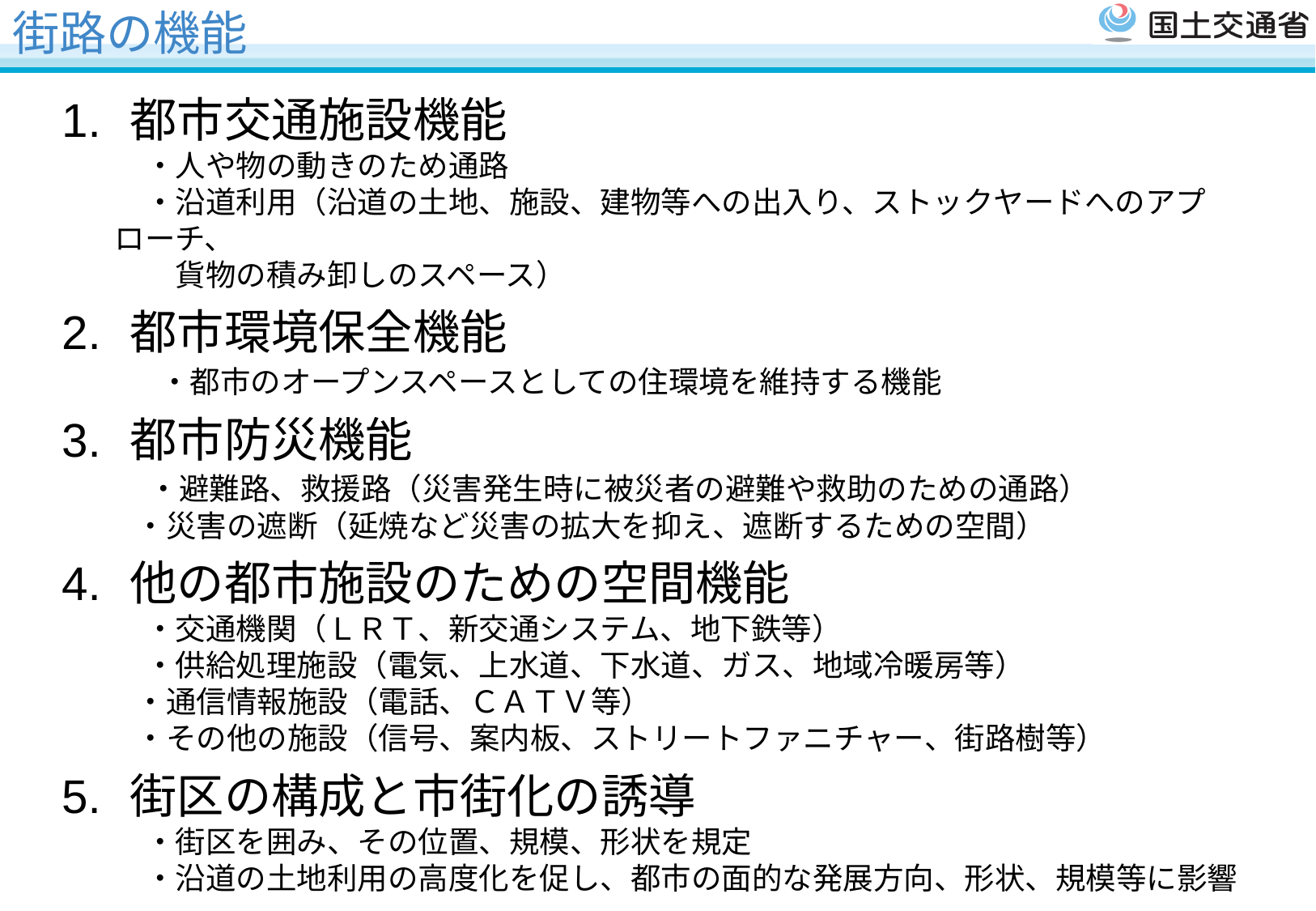

# 街路の機能
都市交通施設機能
　・人や物の動きのため通路
　・沿道利用（沿道の土地、施設、建物等への出入り、ストックヤードへのアプローチ、
　　貨物の積み卸しのスペース）
都市環境保全機能
　　　・都市のオープンスペースとしての住環境を維持する機能
都市防災機能
　・避難路、救援路（災害発生時に被災者の避難や救助のための通路）
  ・災害の遮断（延焼など災害の拡大を抑え、遮断するための空間）
他の都市施設のための空間機能
　・交通機関（ＬＲＴ、新交通システム、地下鉄等）
　・供給処理施設（電気、上水道、下水道、ガス、地域冷暖房等）
  ・通信情報施設（電話、ＣＡＴＶ等）
  ・その他の施設（信号、案内板、ストリートファニチャー、街路樹等）
街区の構成と市街化の誘導
　・街区を囲み、その位置、規模、形状を規定
　・沿道の土地利用の高度化を促し、都市の面的な発展方向、形状、規模等に影響